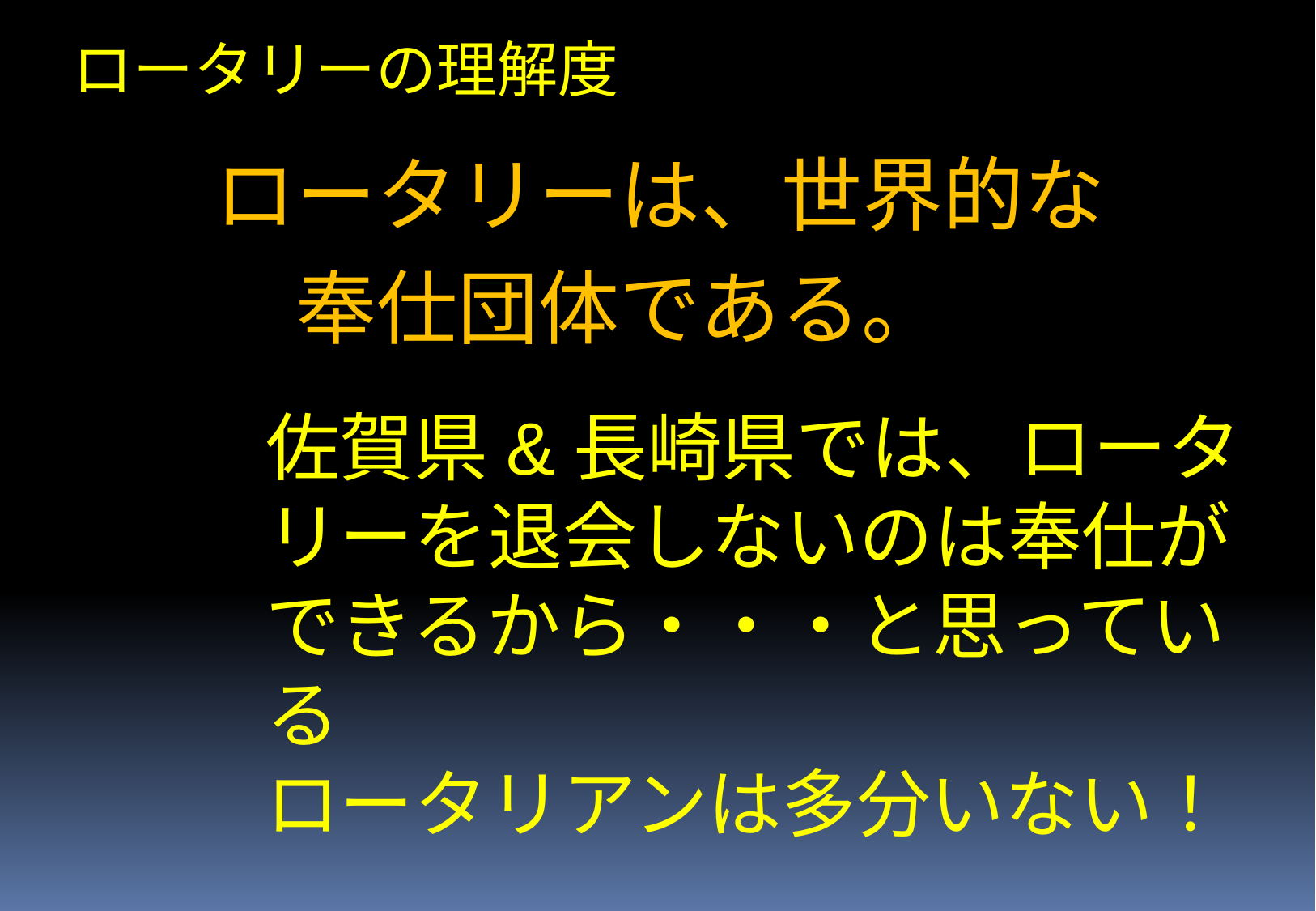

ロータリーの理解度

ロータリーは、世界的な

　奉仕団体である。

佐賀県&長崎県では、ロータリーを退会しないのは奉仕が
できるから・・・と思っている
ロータリアンは多分いない！